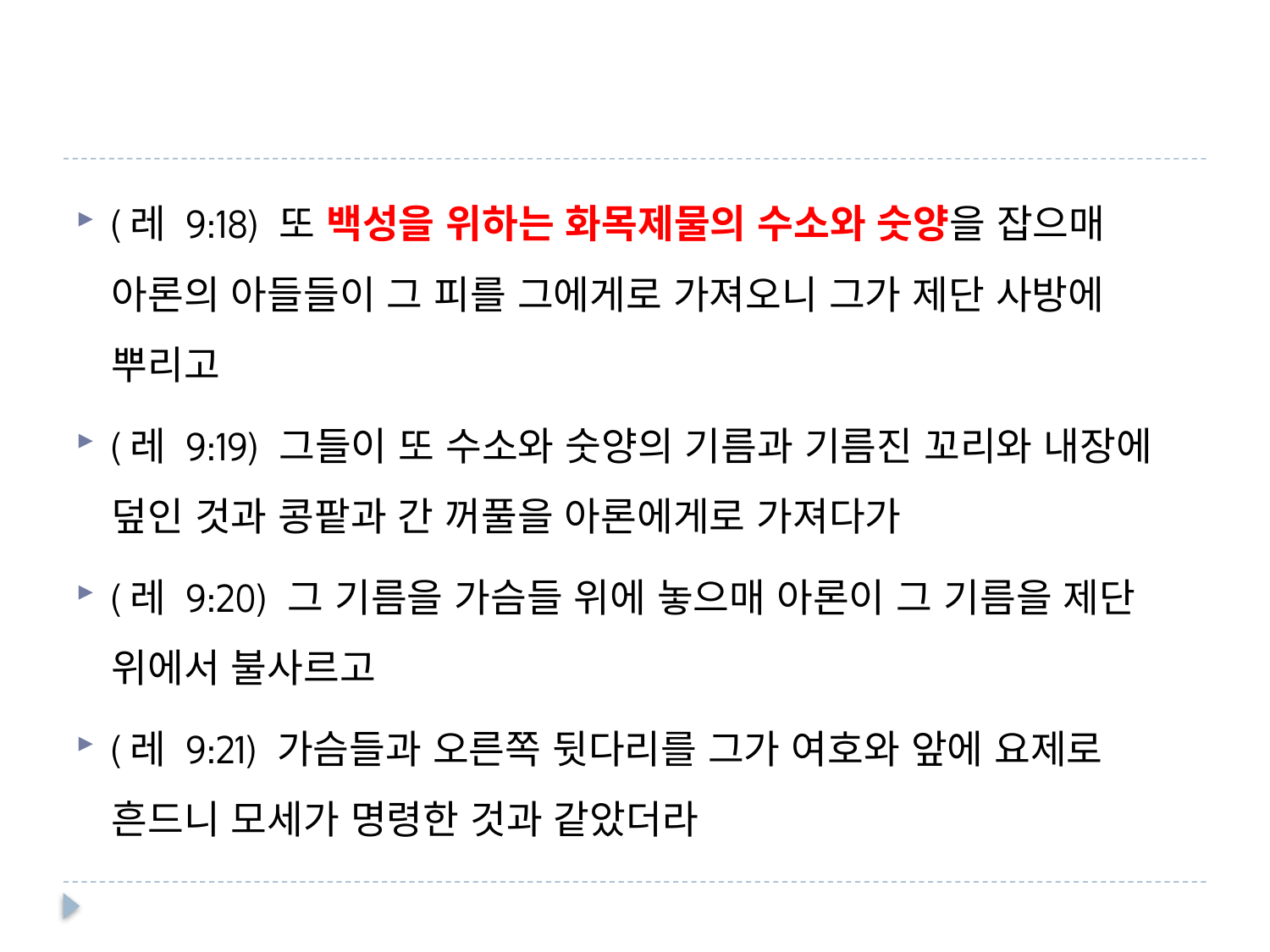

#
(레 9:18) 또 백성을 위하는 화목제물의 수소와 숫양을 잡으매 아론의 아들들이 그 피를 그에게로 가져오니 그가 제단 사방에 뿌리고
(레 9:19) 그들이 또 수소와 숫양의 기름과 기름진 꼬리와 내장에 덮인 것과 콩팥과 간 꺼풀을 아론에게로 가져다가
(레 9:20) 그 기름을 가슴들 위에 놓으매 아론이 그 기름을 제단 위에서 불사르고
(레 9:21) 가슴들과 오른쪽 뒷다리를 그가 여호와 앞에 요제로 흔드니 모세가 명령한 것과 같았더라